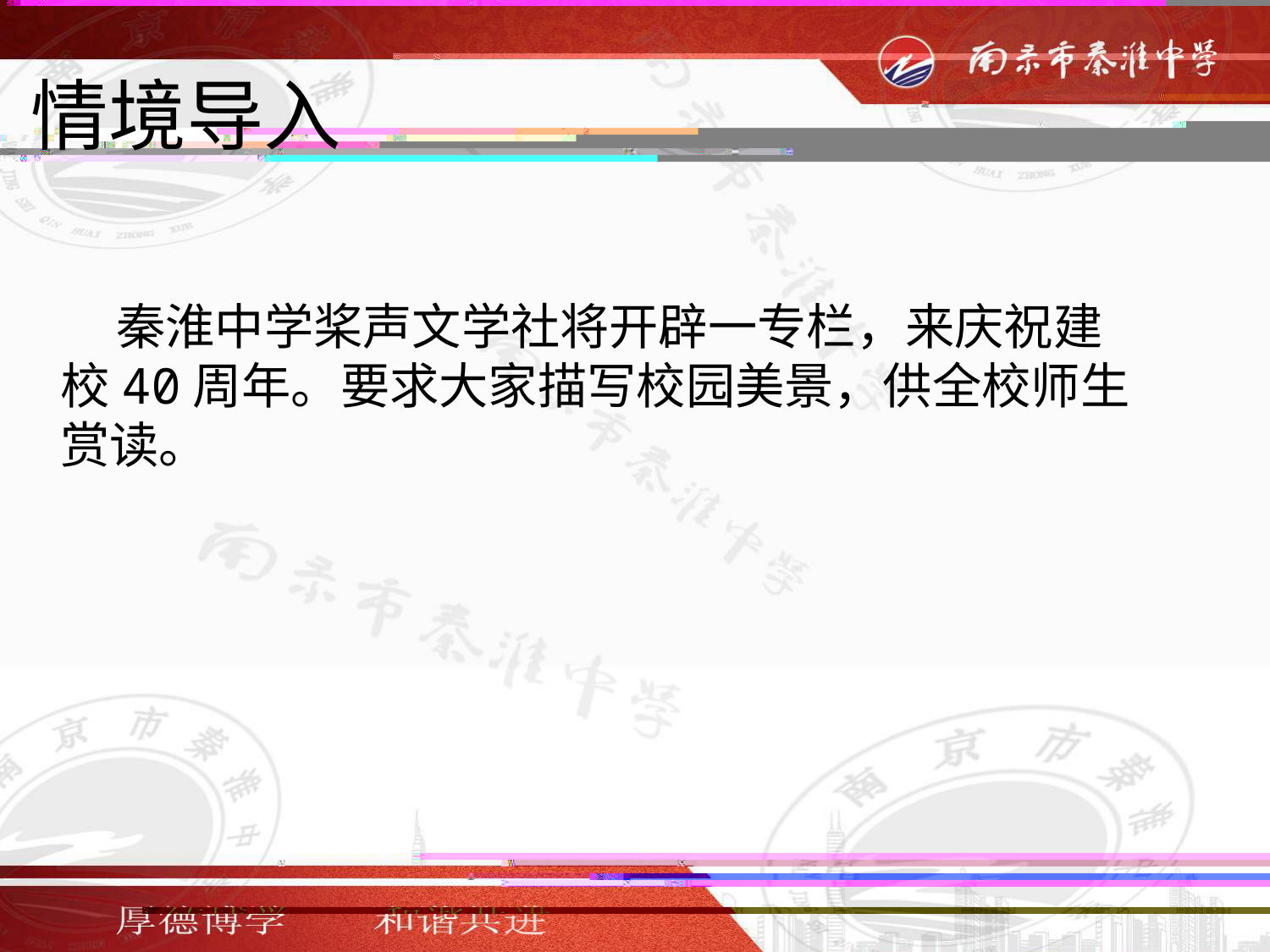

# 情境导入

    秦淮中学桨声文学社将开辟一专栏，来庆祝建校40周年。要求大家描写校园美景，供全校师生赏读。